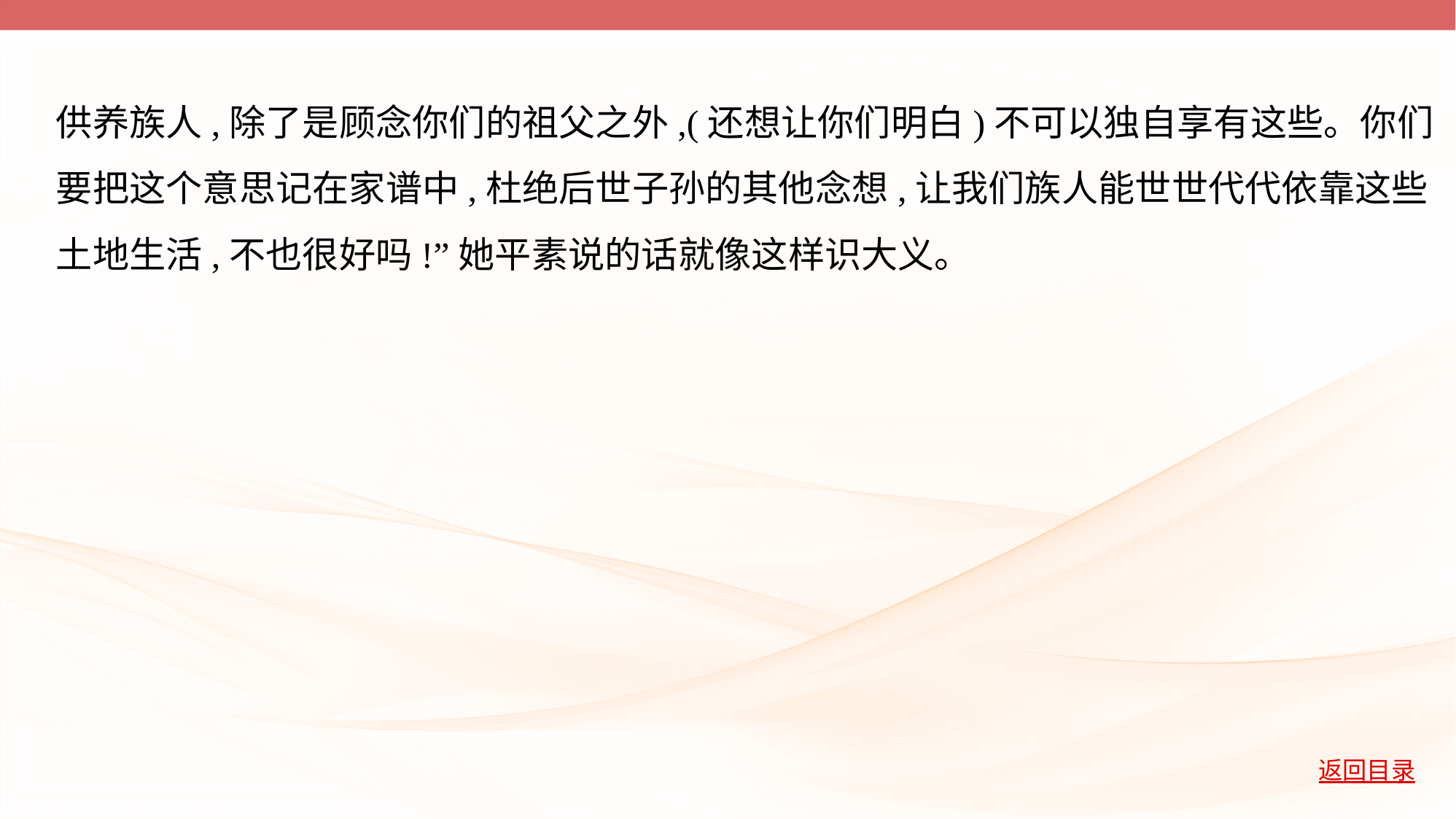

供养族人,除了是顾念你们的祖父之外,(还想让你们明白)不可以独自享有这些。你们
要把这个意思记在家谱中,杜绝后世子孙的其他念想,让我们族人能世世代代依靠这些
土地生活,不也很好吗!”她平素说的话就像这样识大义。